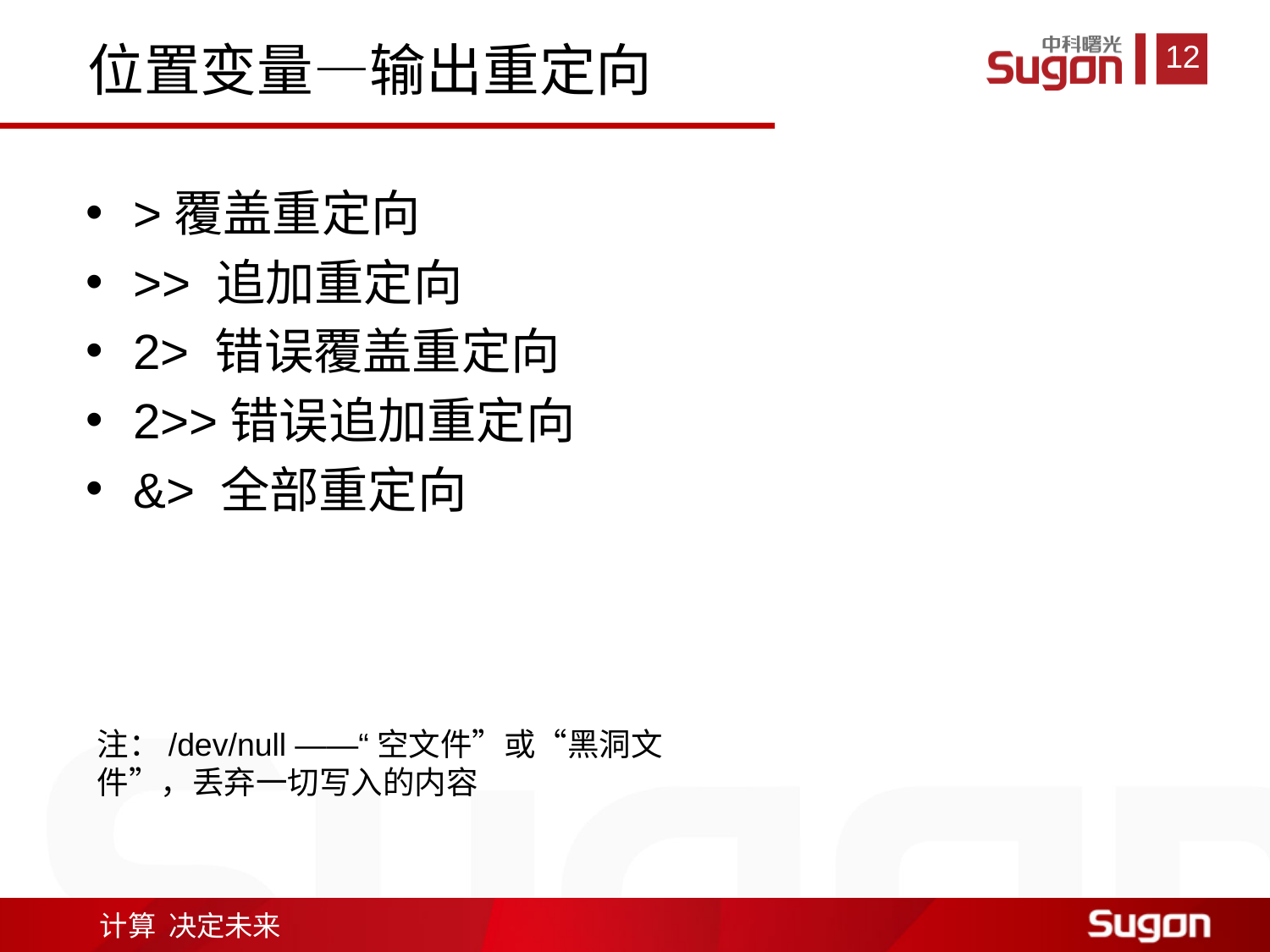

位置变量—输出重定向
>覆盖重定向
>> 追加重定向
2> 错误覆盖重定向
2>>错误追加重定向
&> 全部重定向
注：/dev/null ——“空文件”或“黑洞文件”，丢弃一切写入的内容